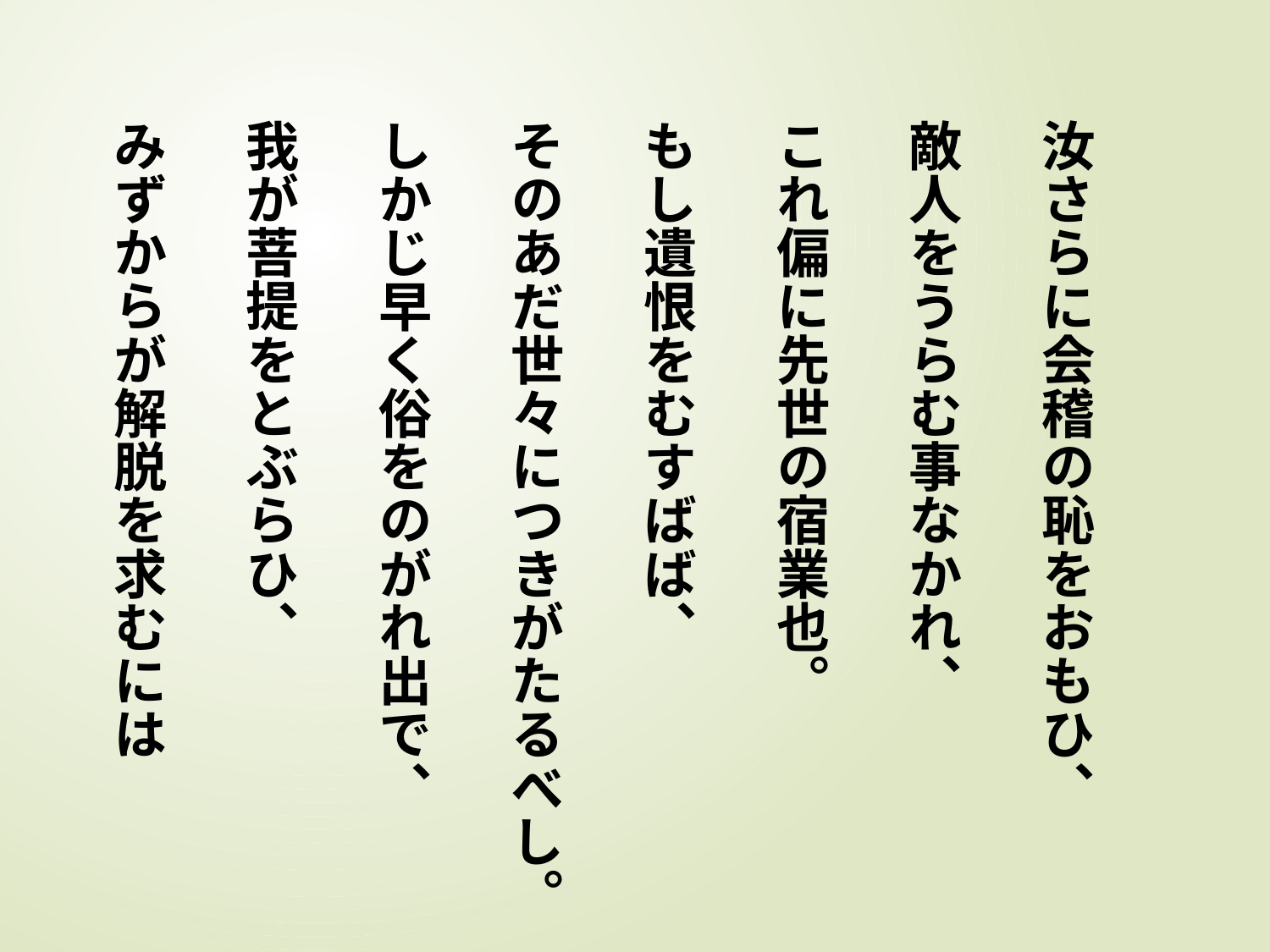

汝さらに会稽の恥をおもひ、
敵人をうらむ事なかれ、
これ偏に先世の宿業也。
もし遺恨をむすばば、
そのあだ世々につきがたるべし。
しかじ早く俗をのがれ出で、
我が菩提をとぶらひ、
みずからが解脱を求むには